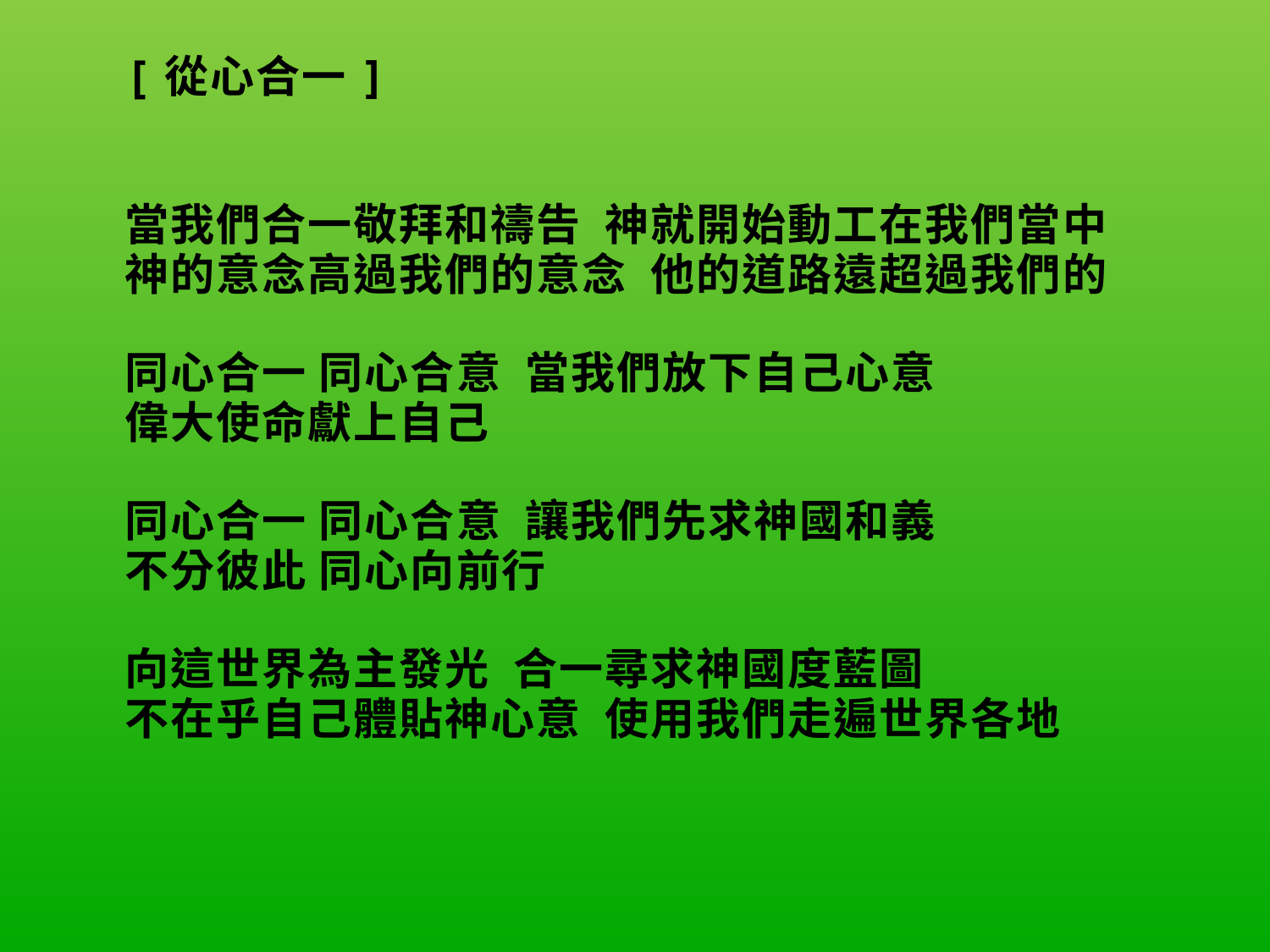

| [從心合一]     當我們合一敬拜和禱告 神就開始動工在我們當中 神的意念高過我們的意念 他的道路遠超過我們的   同心合一 同心合意 當我們放下自己心意 偉大使命獻上自己   同心合一 同心合意 讓我們先求神國和義 不分彼此 同心向前行   向這世界為主發光 合一尋求神國度藍圖 不在乎自己體貼神心意 使用我們走遍世界各地 |
| --- |